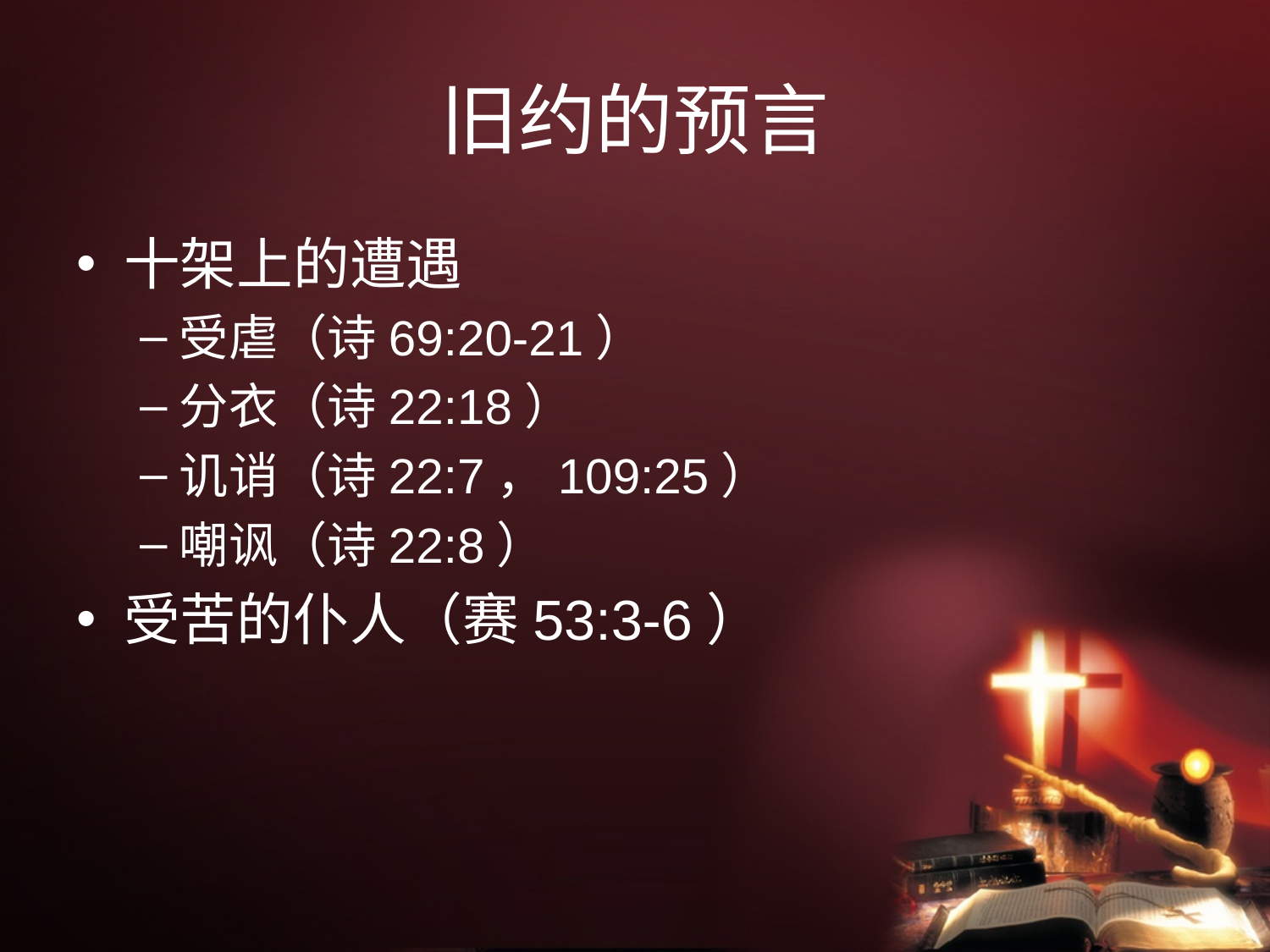

# 旧约的预言
十架上的遭遇
受虐（诗69:20-21）
分衣（诗22:18）
讥诮（诗22:7，109:25）
嘲讽（诗22:8）
受苦的仆人（赛53:3-6）